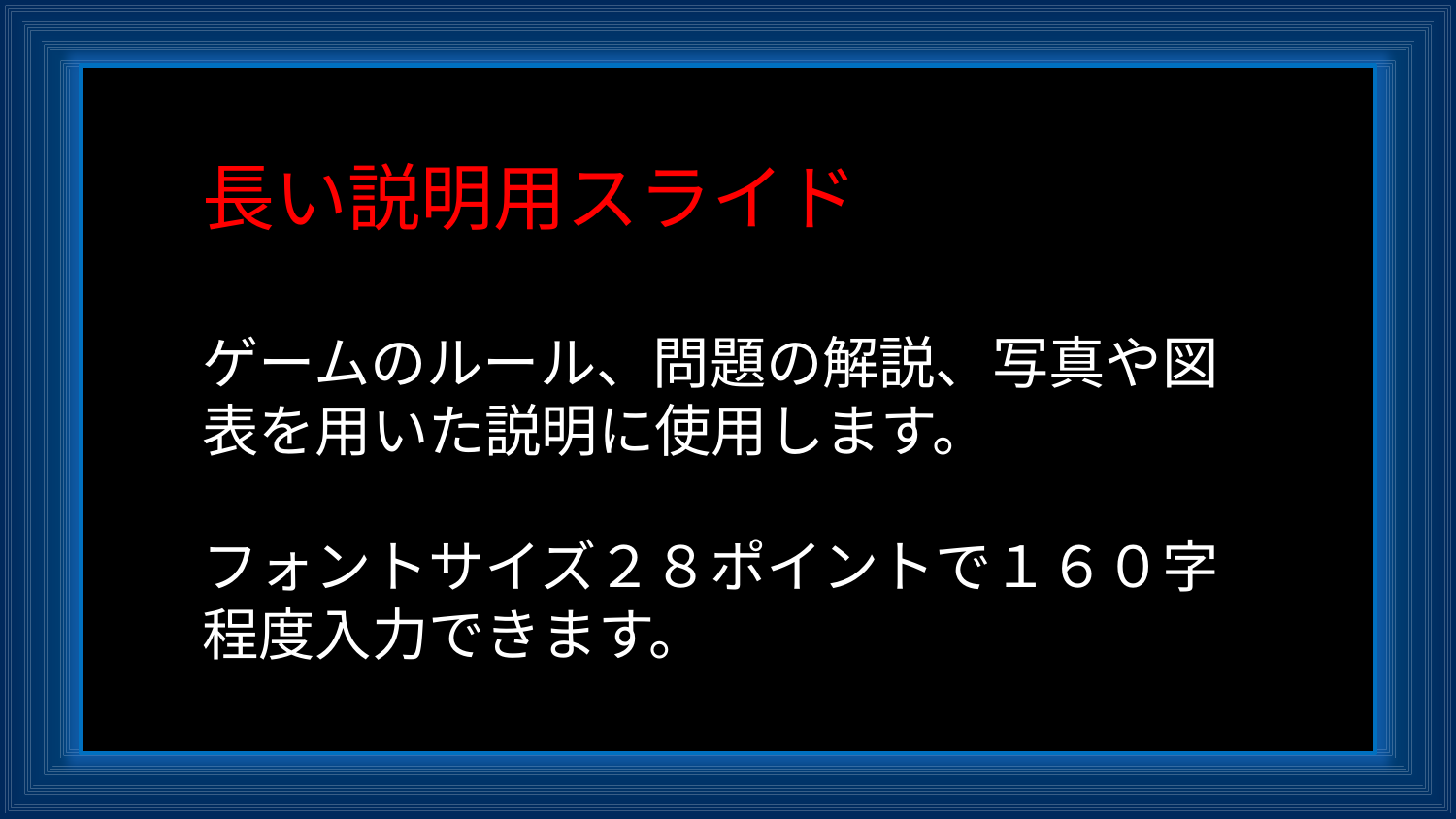

長い説明用スライド

ゲームのルール、問題の解説、写真や図表を用いた説明に使用します。

フォントサイズ２８ポイントで１６０字程度入力できます。